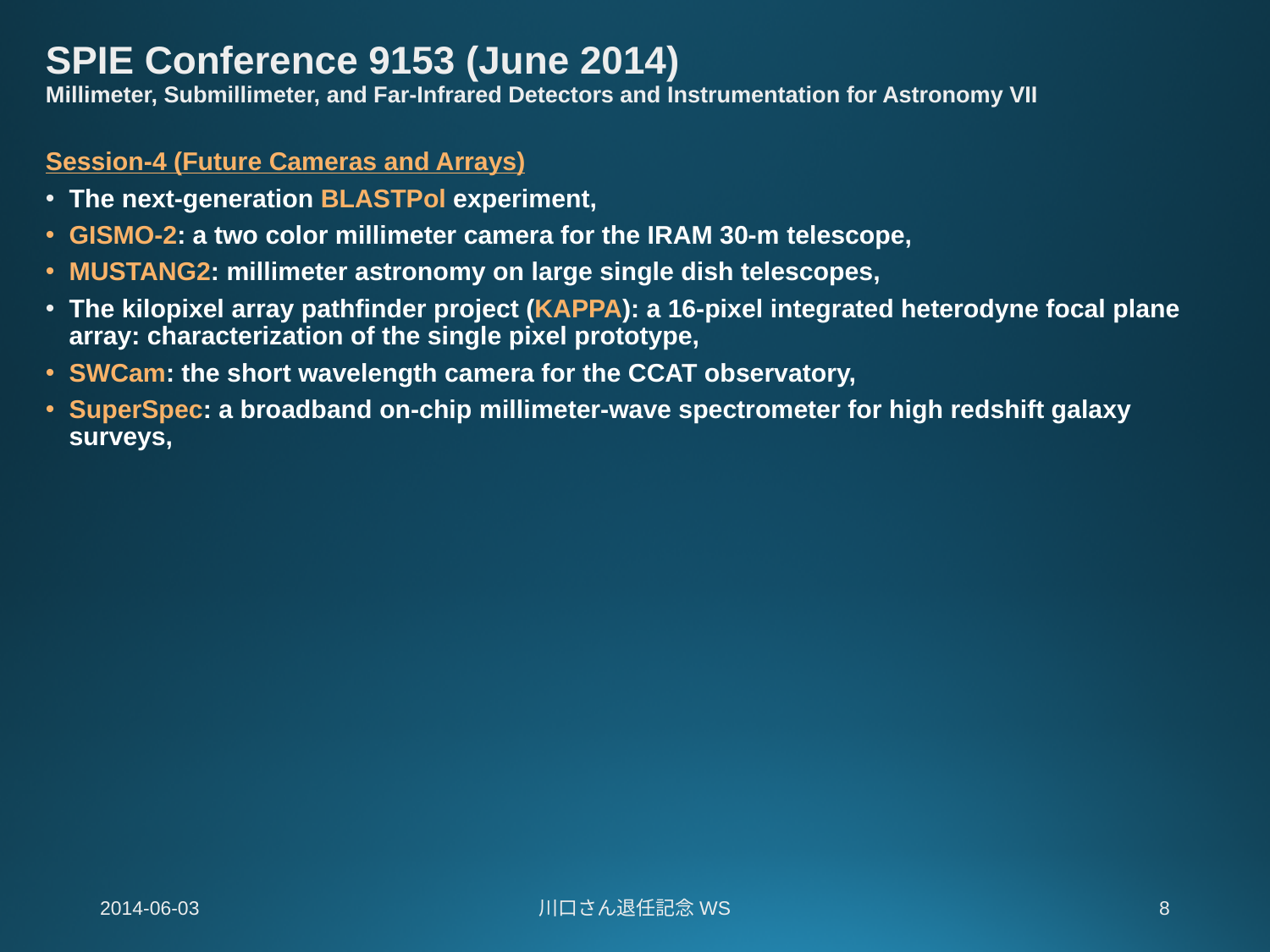

# SPIE Conference 9153 (June 2014) Millimeter, Submillimeter, and Far-Infrared Detectors and Instrumentation for Astronomy VII
Session-4 (Future Cameras and Arrays)
The next-generation BLASTPol experiment,
GISMO-2: a two color millimeter camera for the IRAM 30-m telescope,
MUSTANG2: millimeter astronomy on large single dish telescopes,
The kilopixel array pathfinder project (KAPPA): a 16-pixel integrated heterodyne focal plane array: characterization of the single pixel prototype,
SWCam: the short wavelength camera for the CCAT observatory,
SuperSpec: a broadband on-chip millimeter-wave spectrometer for high redshift galaxy surveys,

2014-06-03
川口さん退任記念WS
8